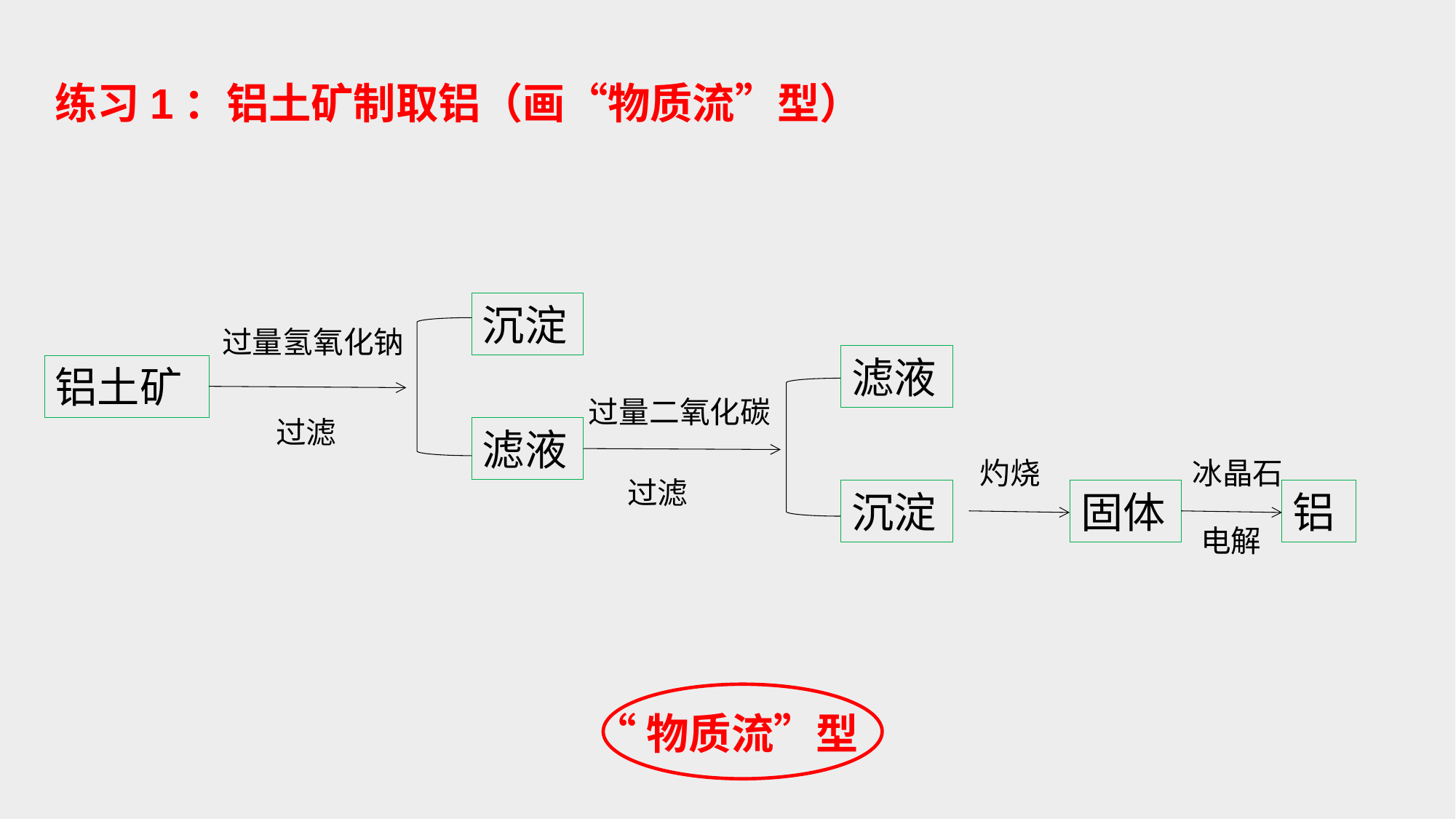

练习1：铝土矿制取铝（画“物质流”型）
沉淀
过量氢氧化钠

滤液
铝土矿

过量二氧化碳
过滤
滤液
灼烧
冰晶石
过滤
沉淀
固体
铝
电解

“物质流”型